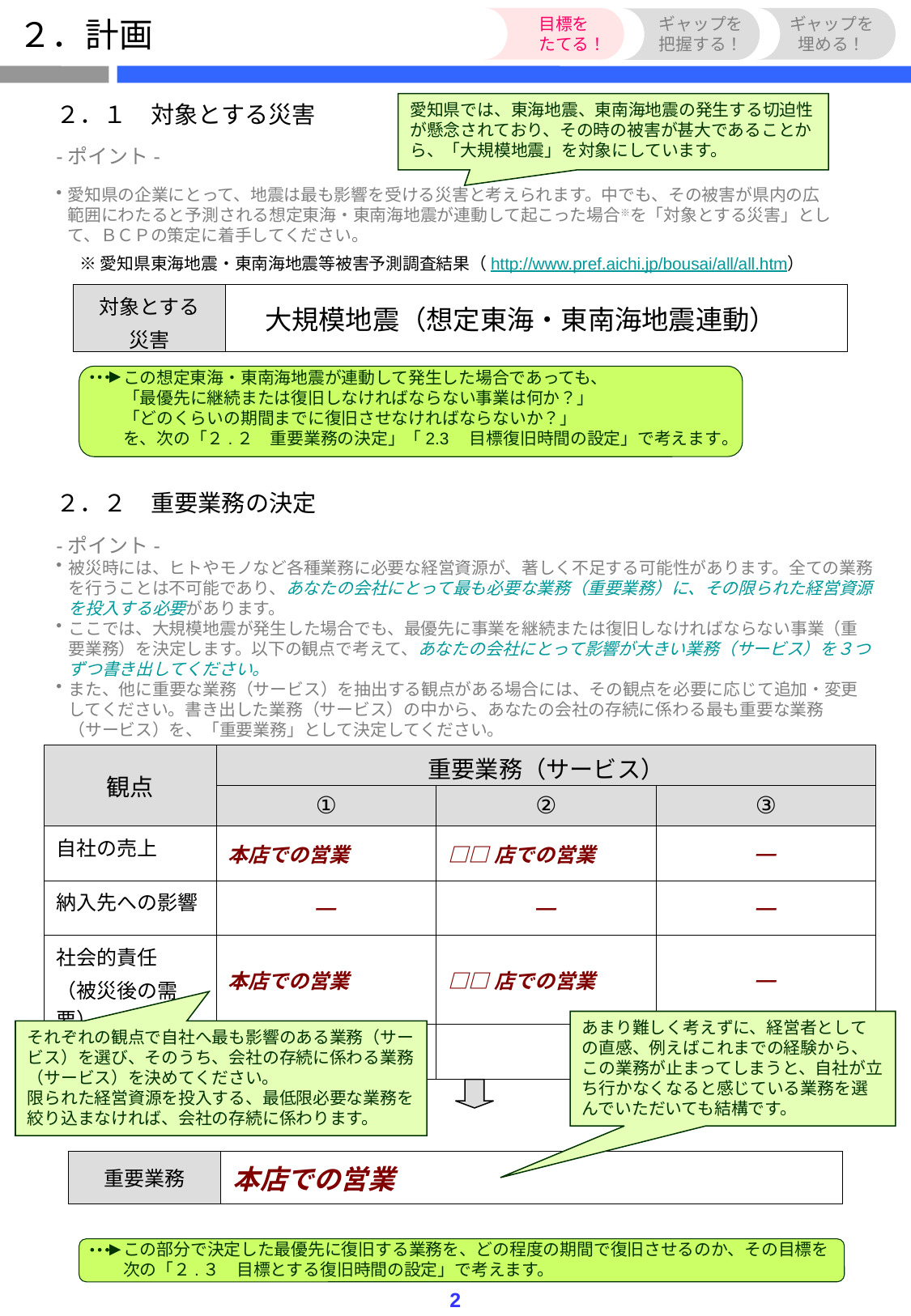

２．計画
目標を
たてる！
ギャップを
把握する！
ギャップを
埋める！

２．１　対象とする災害

-ポイント-

愛知県の企業にとって、地震は最も影響を受ける災害と考えられます。中でも、その被害が県内の広範囲にわたると予測される想定東海・東南海地震が連動して起こった場合※を「対象とする災害」として、ＢＣＰの策定に着手してください。
愛知県では、東海地震、東南海地震の発生する切迫性が懸念されており、その時の被害が甚大であることから、「大規模地震」を対象にしています。
※愛知県東海地震・東南海地震等被害予測調査結果（http://www.pref.aichi.jp/bousai/all/all.htm）
| 対象とする 災害 | 大規模地震（想定東海・東南海地震連動） |
| --- | --- |
この想定東海・東南海地震が連動して発生した場合であっても、
「最優先に継続または復旧しなければならない事業は何か？」
「どのくらいの期間までに復旧させなければならないか？」
を、次の「２.２　重要業務の決定」「2.3　目標復旧時間の設定」で考えます。

２．２　重要業務の決定

-ポイント-
被災時には、ヒトやモノなど各種業務に必要な経営資源が、著しく不足する可能性があります。全ての業務を行うことは不可能であり、あなたの会社にとって最も必要な業務（重要業務）に、その限られた経営資源を投入する必要があります。
ここでは、大規模地震が発生した場合でも、最優先に事業を継続または復旧しなければならない事業（重要業務）を決定します。以下の観点で考えて、あなたの会社にとって影響が大きい業務（サービス）を３つずつ書き出してください。
また、他に重要な業務（サービス）を抽出する観点がある場合には、その観点を必要に応じて追加・変更してください。書き出した業務（サービス）の中から、あなたの会社の存続に係わる最も重要な業務（サービス）を、「重要業務」として決定してください。
| 観点 | 重要業務（サービス） |  |  |
| --- | --- | --- | --- |
|  | ① | ② | ③ |
| 自社の売上 | 本店での営業 | □□店での営業 | ― |
| 納入先への影響 | ― | ― | ― |
| 社会的責任 （被災後の需要） | 本店での営業 | □□店での営業 | ― |
|  |  |  |  |
あまり難しく考えずに、経営者としての直感、例えばこれまでの経験から、この業務が止まってしまうと、自社が立ち行かなくなると感じている業務を選んでいただいても結構です。
それぞれの観点で自社へ最も影響のある業務（サービス）を選び、そのうち、会社の存続に係わる業務（サービス）を決めてください。
限られた経営資源を投入する、最低限必要な業務を絞り込まなければ、会社の存続に係わります。

| 重要業務 | 本店での営業 |
| --- | --- |
この部分で決定した最優先に復旧する業務を、どの程度の期間で復旧させるのか、その目標を次の「２.３　目標とする復旧時間の設定」で考えます。

2